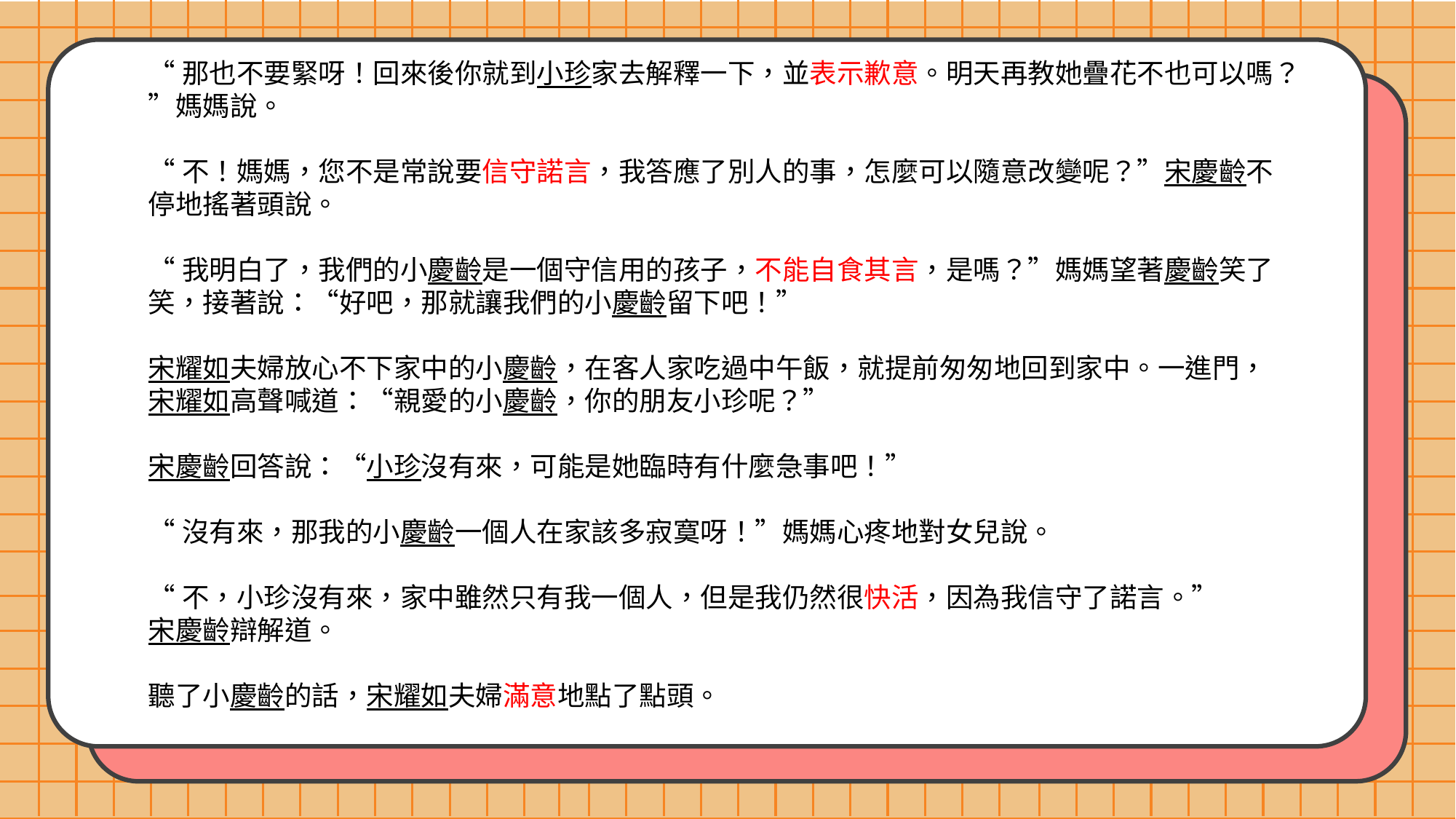

“那也不要緊呀！回來後你就到小珍家去解釋一下，並表示歉意。明天再教她疊花不也可以嗎？”媽媽說。

“不！媽媽，您不是常說要信守諾言，我答應了別人的事，怎麼可以隨意改變呢？”宋慶齡不停地搖著頭說。

“我明白了，我們的小慶齡是一個守信用的孩子，不能自食其言，是嗎？”媽媽望著慶齡笑了笑，接著說：“好吧，那就讓我們的小慶齡留下吧！”

宋耀如夫婦放心不下家中的小慶齡，在客人家吃過中午飯，就提前匆匆地回到家中。一進門，宋耀如高聲喊道：“親愛的小慶齡，你的朋友小珍呢？”

宋慶齡回答說：“小珍沒有來，可能是她臨時有什麼急事吧！”

“沒有來，那我的小慶齡一個人在家該多寂寞呀！”媽媽心疼地對女兒說。

“不，小珍沒有來，家中雖然只有我一個人，但是我仍然很快活，因為我信守了諾言。”
宋慶齡辯解道。

聽了小慶齡的話，宋耀如夫婦滿意地點了點頭。